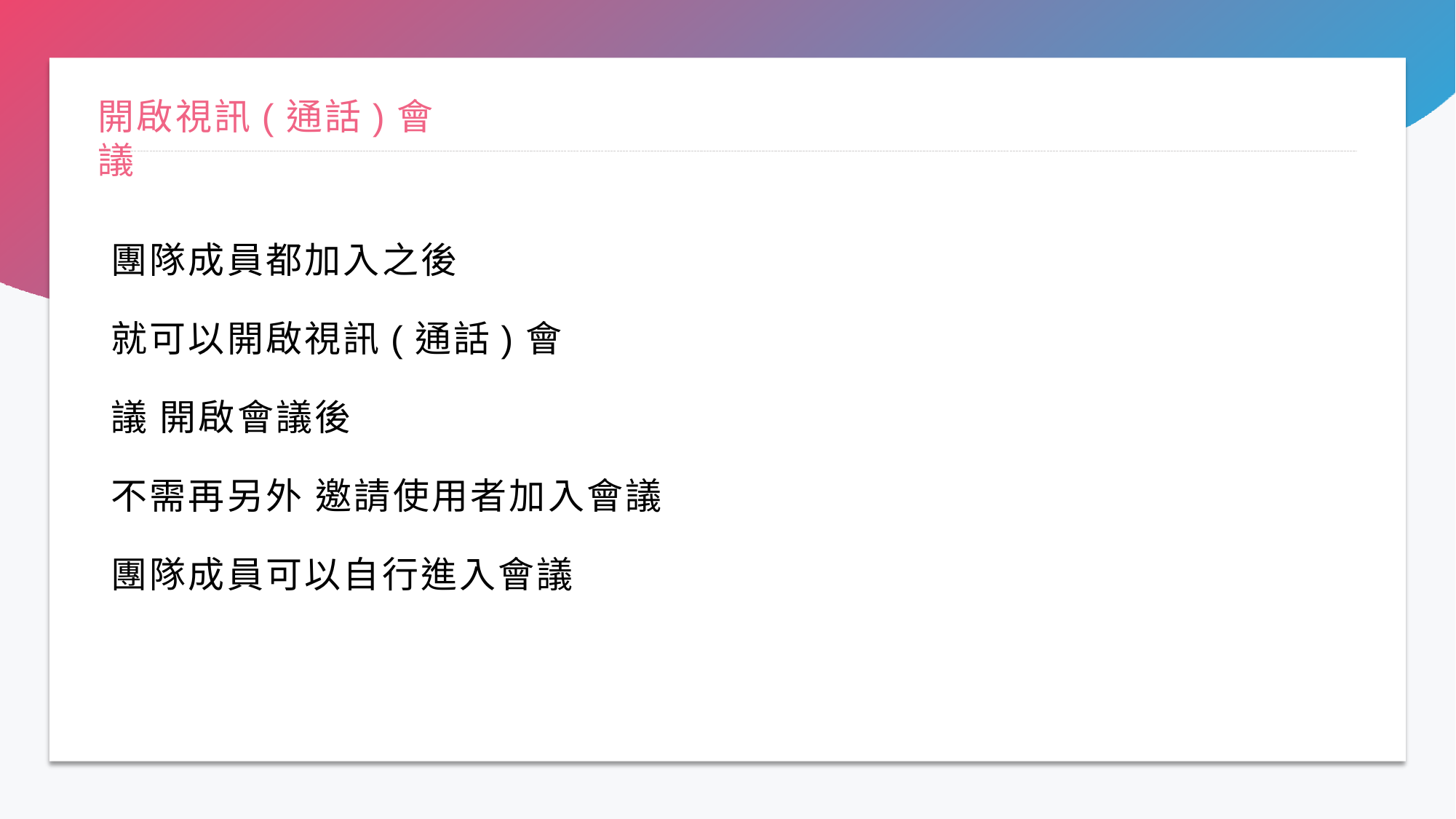

# 開啟視訊(通話)會議

團隊成員都加入之後
就可以開啟視訊(通話)會議 開啟會議後
不需再另外 邀請使用者加入會議 團隊成員可以自行進入會議